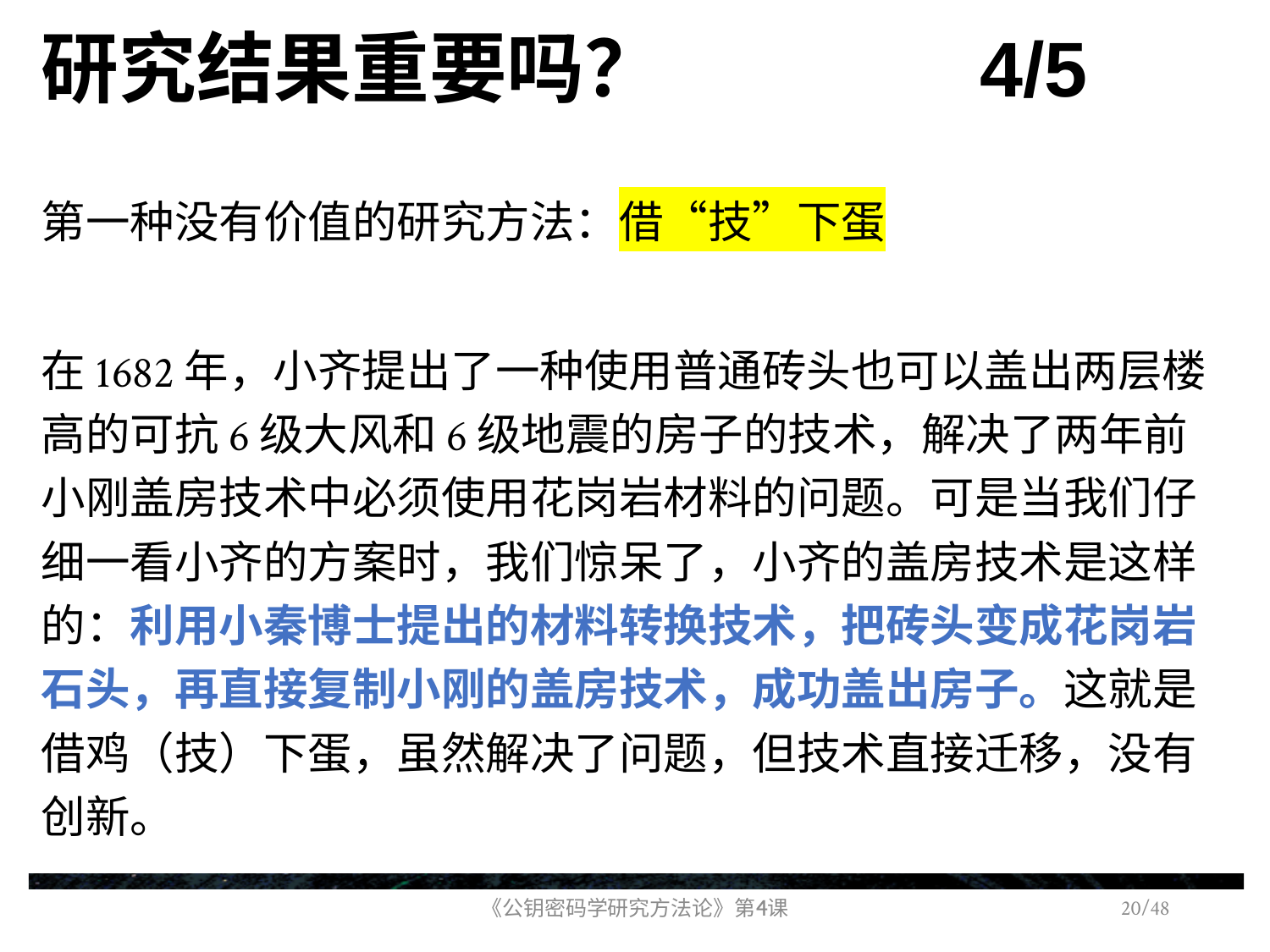

# 研究结果重要吗？                 4/5
第一种没有价值的研究方法：借“技”下蛋

在1682年，小齐提出了一种使用普通砖头也可以盖出两层楼高的可抗6级大风和6级地震的房子的技术，解决了两年前小刚盖房技术中必须使用花岗岩材料的问题。可是当我们仔细一看小齐的方案时，我们惊呆了，小齐的盖房技术是这样的：利用小秦博士提出的材料转换技术，把砖头变成花岗岩石头，再直接复制小刚的盖房技术，成功盖出房子。这就是借鸡（技）下蛋，虽然解决了问题，但技术直接迁移，没有创新。

《公钥密码学研究方法论》第4课
20/48